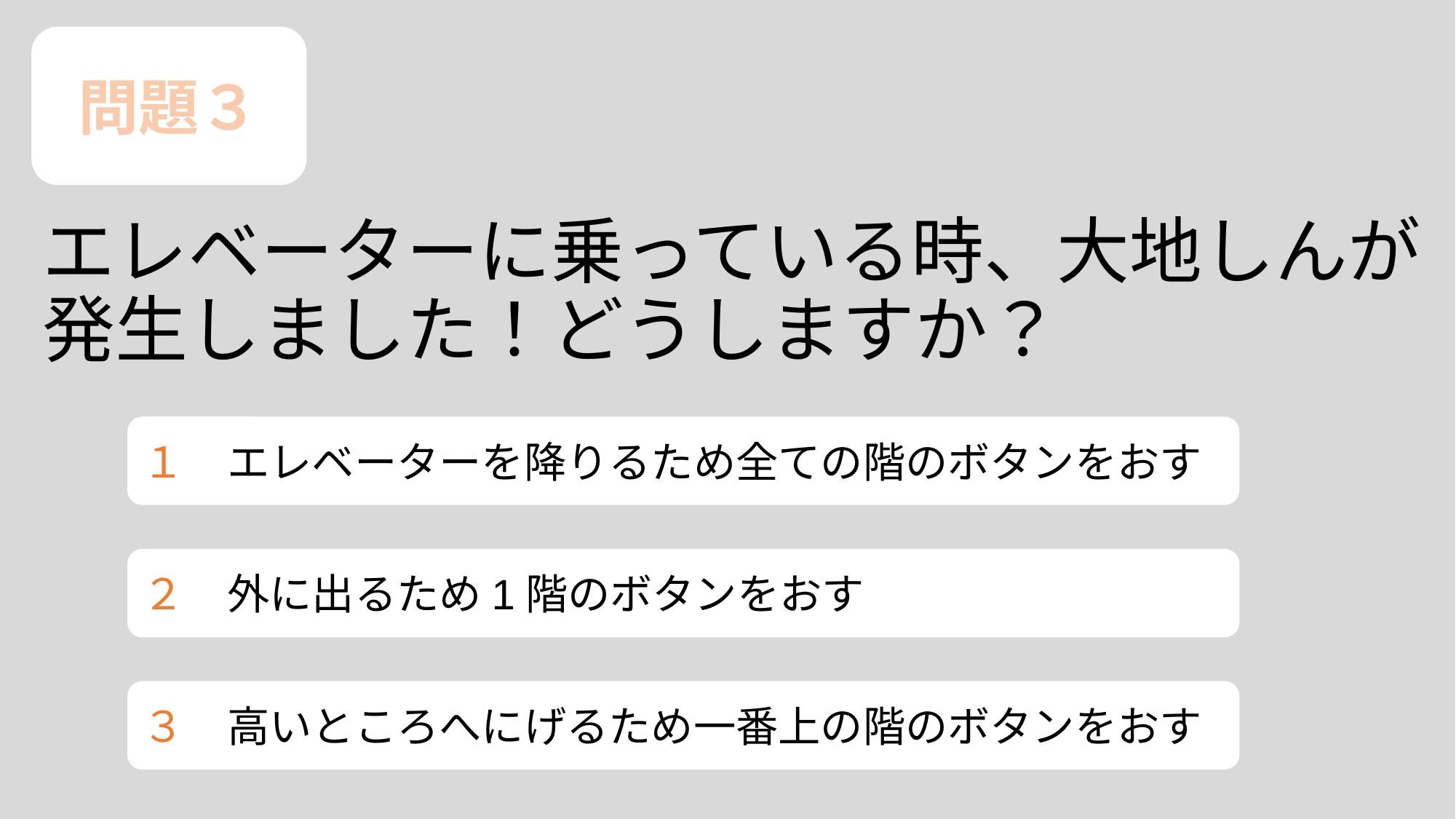

問題３
# エレベーターに乗っている時、大地しんが発生しました！どうしますか？
１　エレベーターを降りるため全ての階のボタンをおす
２　外に出るため1階のボタンをおす
３　高いところへにげるため一番上の階のボタンをおす